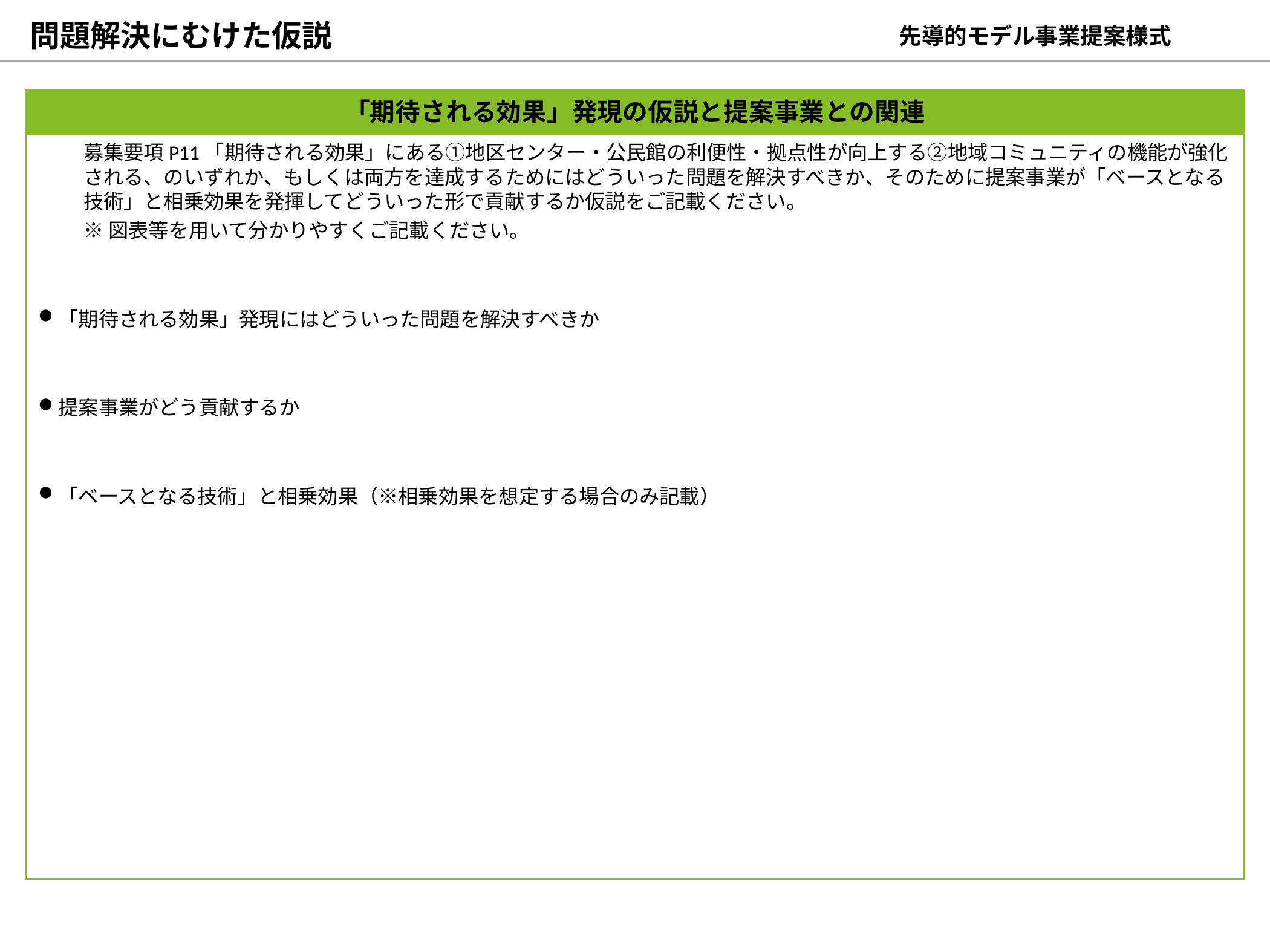

問題解決にむけた仮説
先導的モデル事業提案様式

「期待される効果」発現の仮説と提案事業との関連

募集要項P11「期待される効果」にある①地区センター・公民館の利便性・拠点性が向上する②地域コミュニティの機能が強化される、のいずれか、もしくは両方を達成するためにはどういった問題を解決すべきか、そのために提案事業が「ベースとなる技術」と相乗効果を発揮してどういった形で貢献するか仮説をご記載ください。
※図表等を用いて分かりやすくご記載ください。

「期待される効果」発現にはどういった問題を解決すべきか

提案事業がどう貢献するか

「ベースとなる技術」と相乗効果（※相乗効果を想定する場合のみ記載）